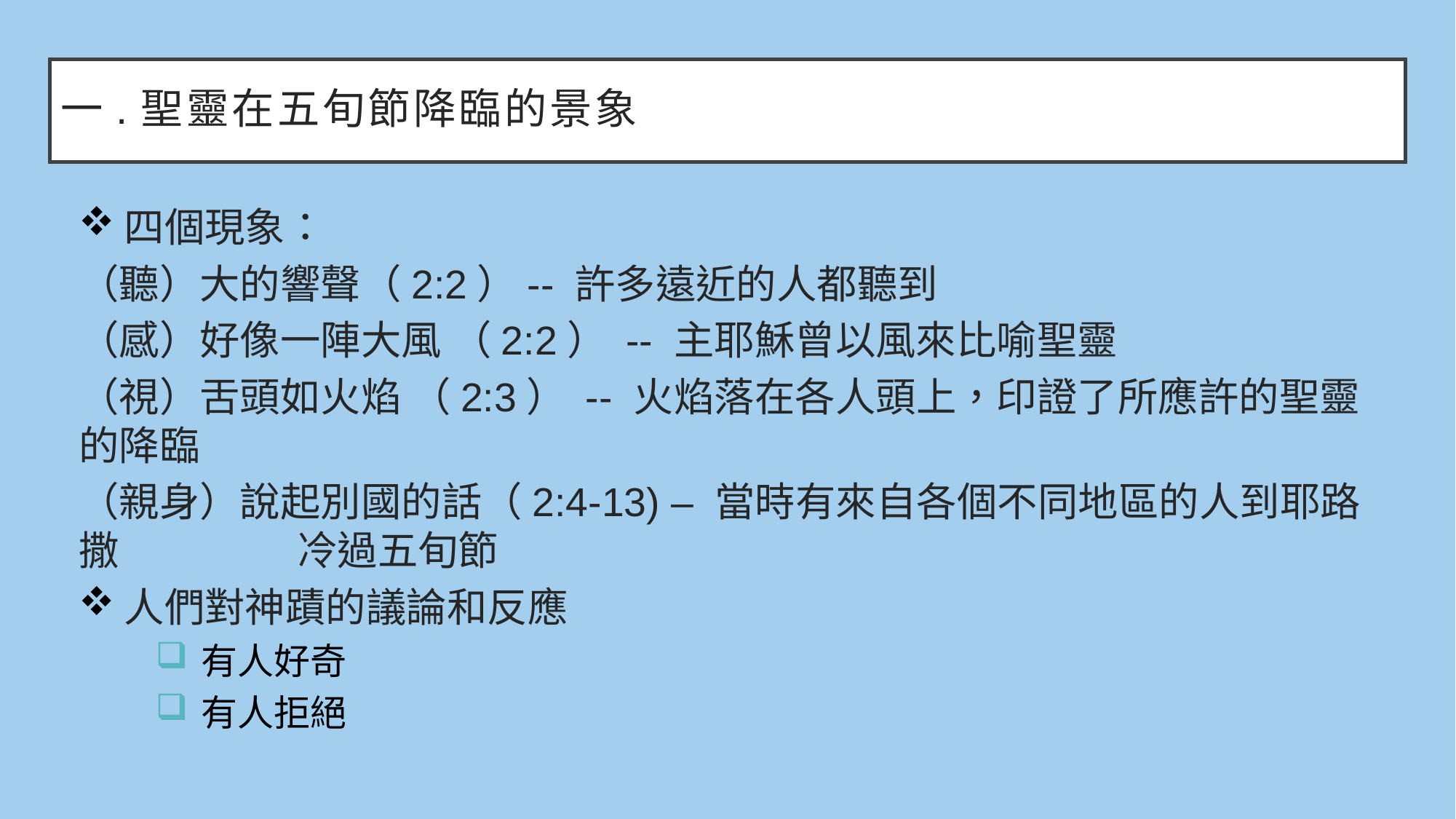

# 一.聖靈在五旬節降臨的景象
四個現象：
（聽）大的響聲（2:2）-- 許多遠近的人都聽到
（感）好像一陣大風 （2:2） -- 主耶穌曾以風來比喻聖靈
（視）舌頭如火焰 （2:3） -- 火焰落在各人頭上，印證了所應許的聖靈的降臨
（親身）說起別國的話（2:4-13) – 當時有來自各個不同地區的人到耶路撒		冷過五旬節
人們對神蹟的議論和反應
有人好奇
有人拒絕